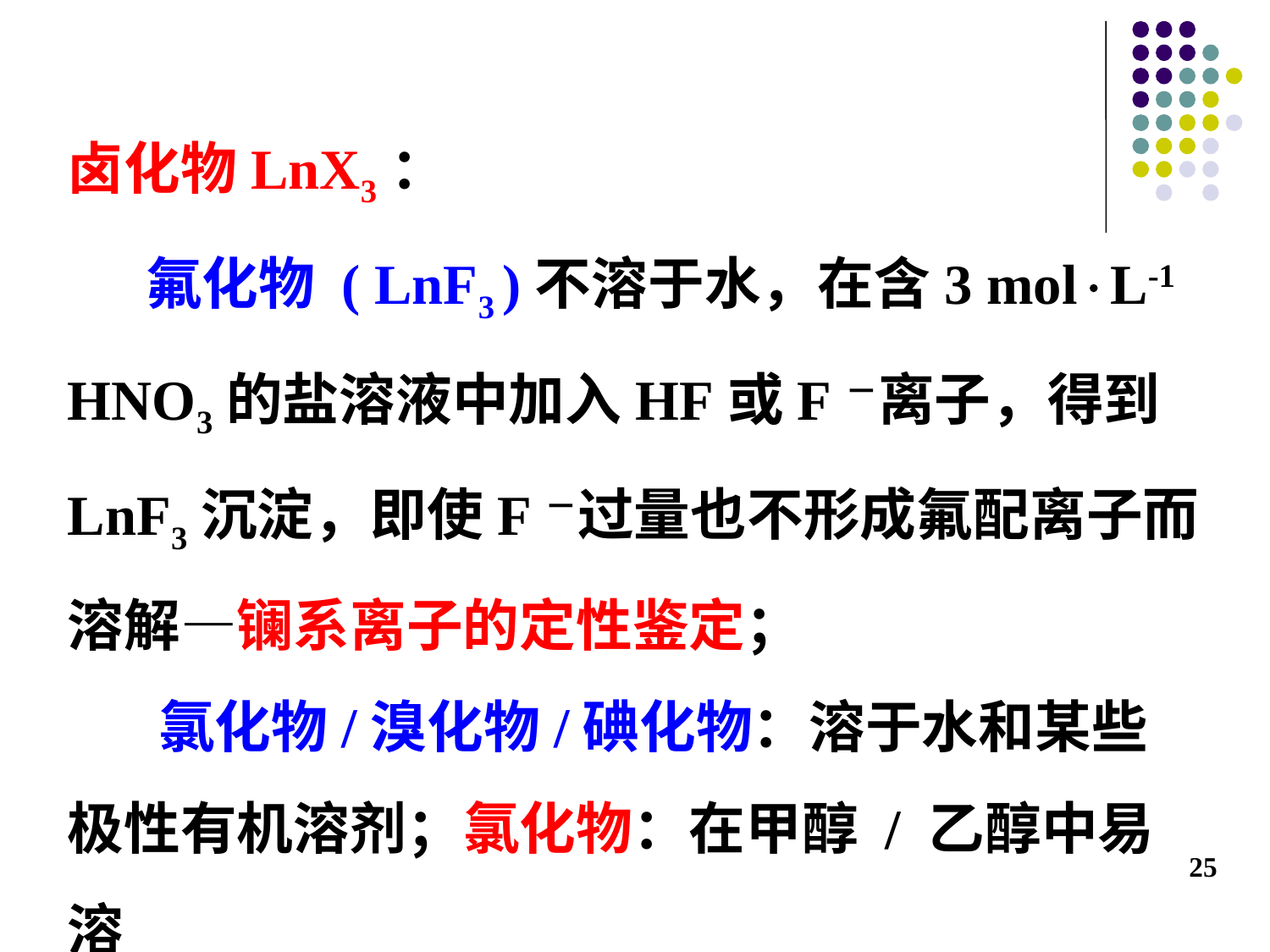

卤化物LnX3：
     氟化物 ( LnF3 )不溶于水，在含3 mol⋅L-1 HNO3的盐溶液中加入HF或F－离子，得到LnF3沉淀，即使F－过量也不形成氟配离子而溶解—镧系离子的定性鉴定；
      氯化物/溴化物/碘化物：溶于水和某些极性有机溶剂；氯化物：在甲醇 / 乙醇中易溶
25